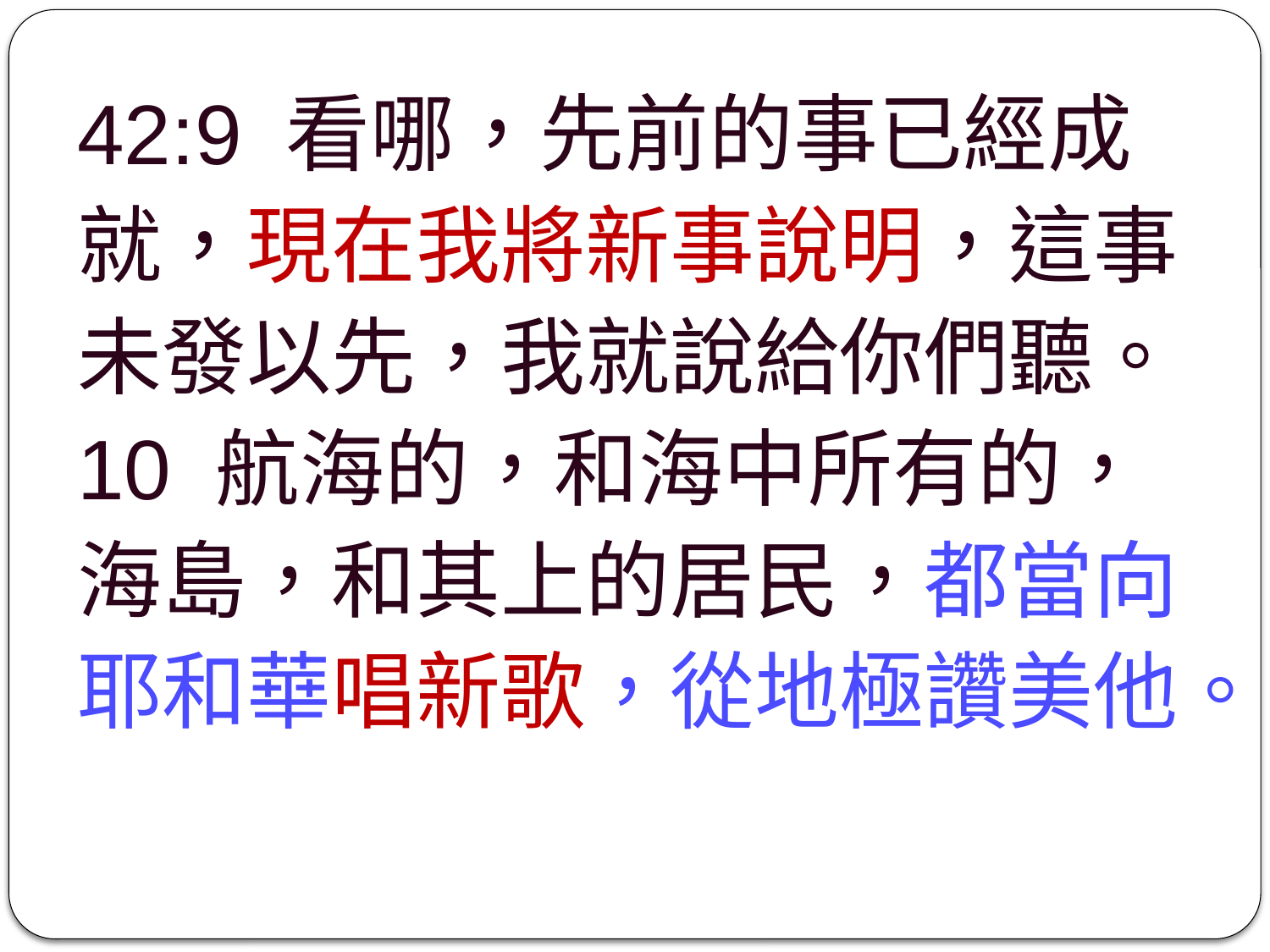

42:9 看哪，先前的事已經成就，現在我將新事說明，這事未發以先，我就說給你們聽。10 航海的，和海中所有的，海島，和其上的居民，都當向耶和華唱新歌，從地極讚美他。